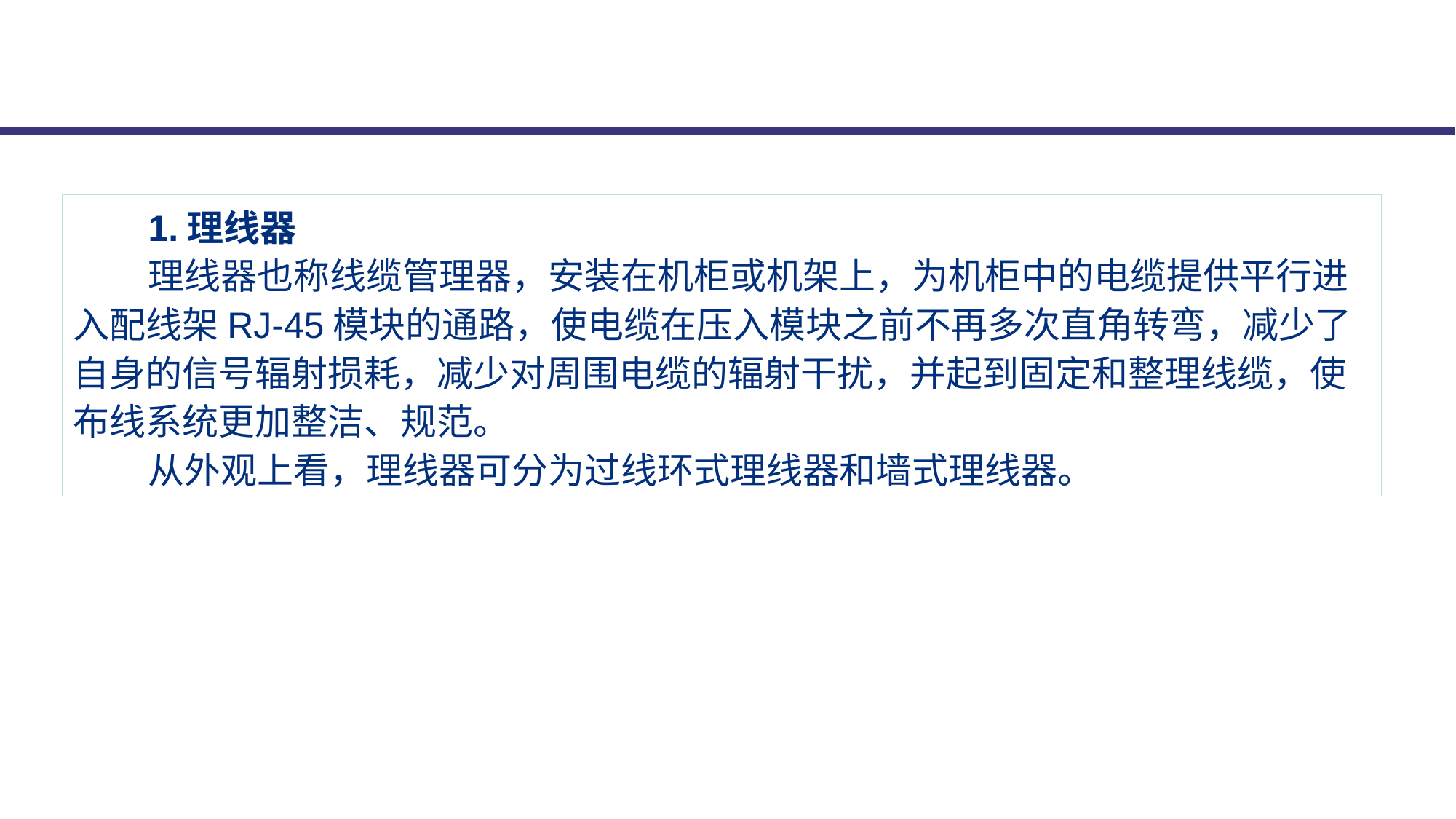

#
1.理线器
理线器也称线缆管理器，安装在机柜或机架上，为机柜中的电缆提供平行进入配线架RJ-45模块的通路，使电缆在压入模块之前不再多次直角转弯，减少了自身的信号辐射损耗，减少对周围电缆的辐射干扰，并起到固定和整理线缆，使布线系统更加整洁、规范。
从外观上看，理线器可分为过线环式理线器和墙式理线器。